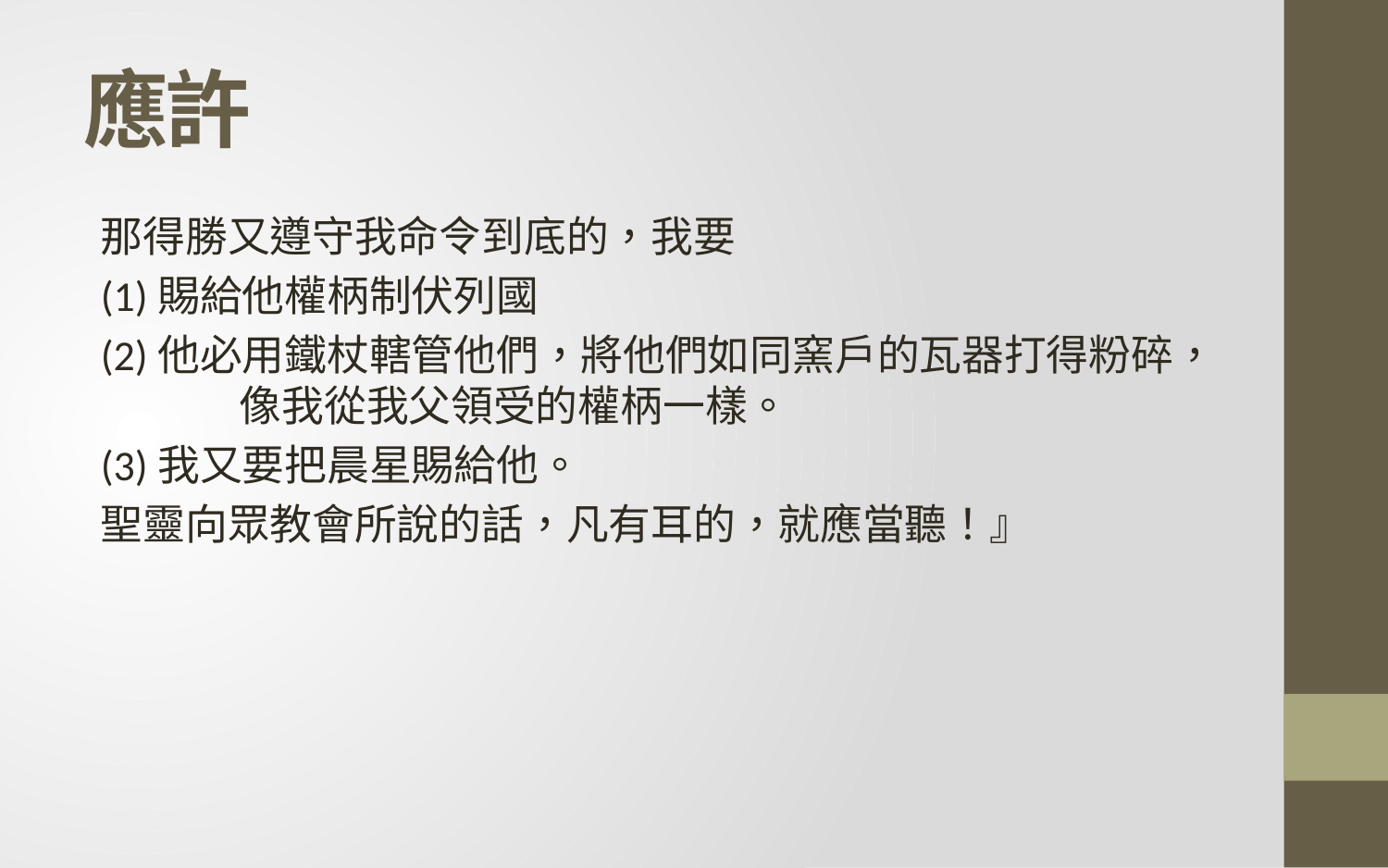

# 應許
那得勝又遵守我命令到底的，我要
(1)賜給他權柄制伏列國
(2)他必用鐵杖轄管他們，將他們如同窯戶的瓦器打得粉碎，	像我從我父領受的權柄一樣。
(3)我又要把晨星賜給他。
聖靈向眾教會所說的話，凡有耳的，就應當聽！』